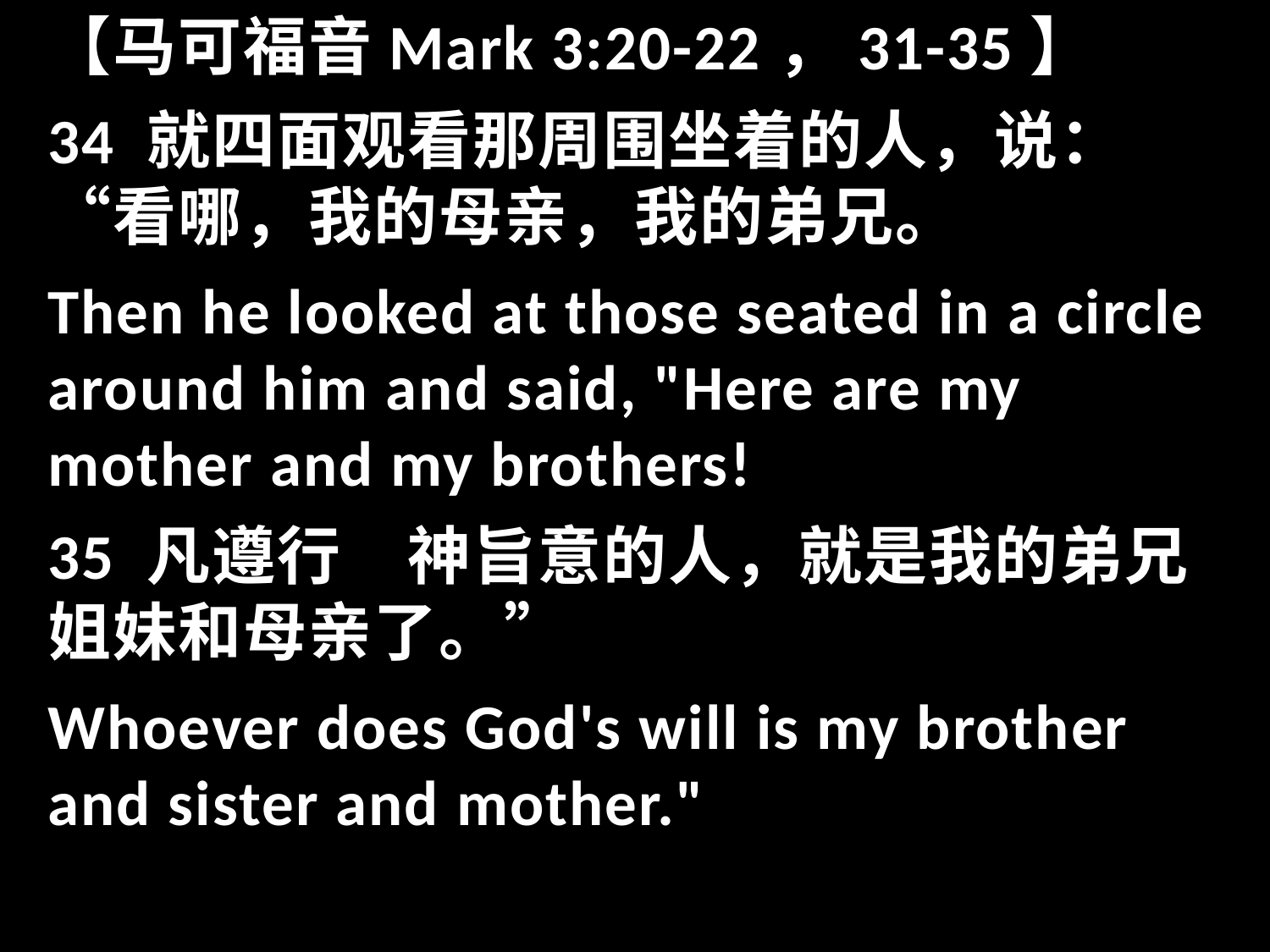

【马可福音Mark 3:20-22，31-35】
34 就四面观看那周围坐着的人，说：“看哪，我的母亲，我的弟兄。
Then he looked at those seated in a circle around him and said, "Here are my mother and my brothers!
35 凡遵行　神旨意的人，就是我的弟兄姐妹和母亲了。”
Whoever does God's will is my brother and sister and mother."